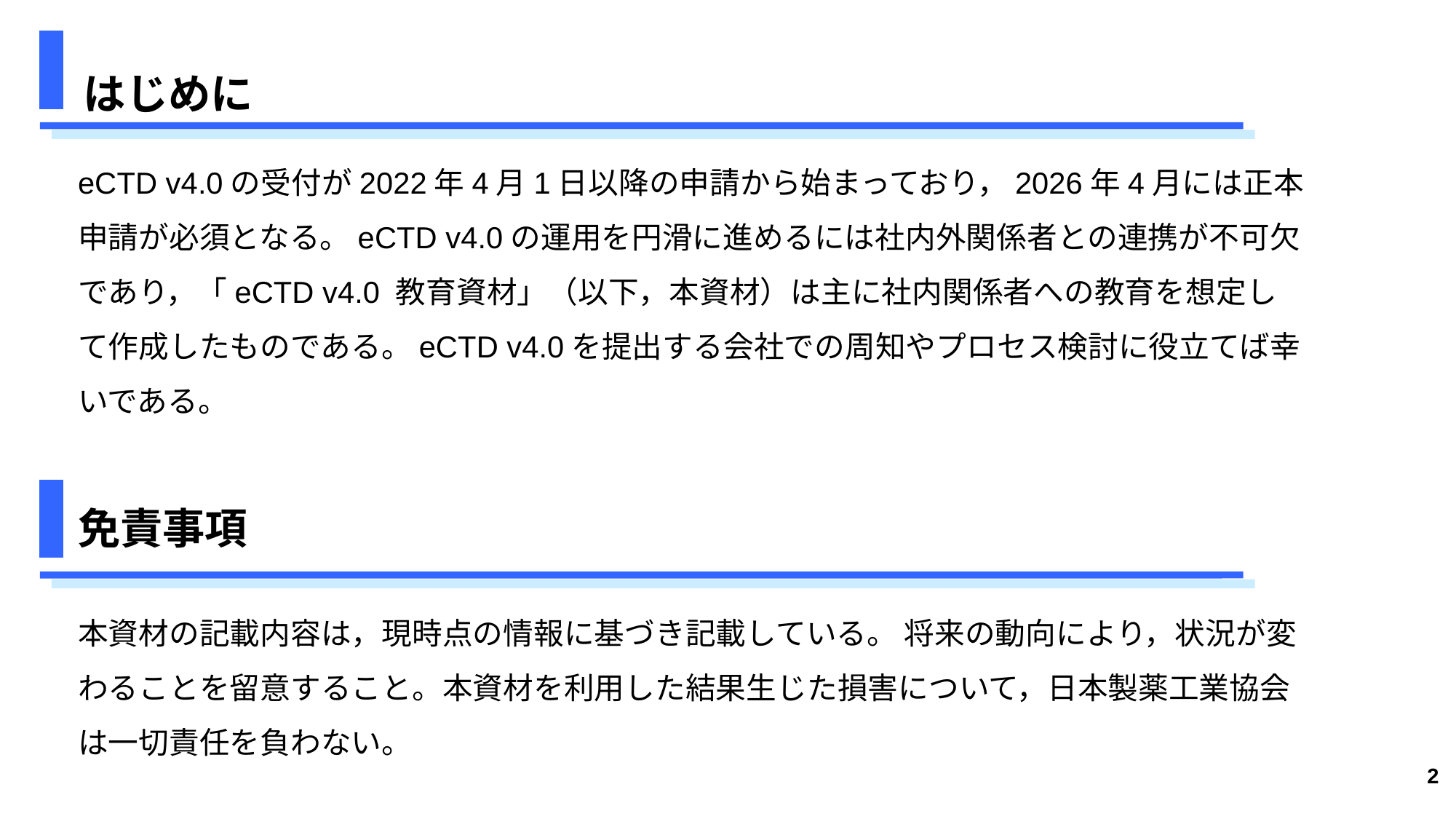

はじめに
eCTD v4.0の受付が2022年4月1日以降の申請から始まっており，2026年4月には正本申請が必須となる。eCTD v4.0の運用を円滑に進めるには社内外関係者との連携が不可欠であり，「eCTD v4.0 教育資材」（以下，本資材）は主に社内関係者への教育を想定して作成したものである。eCTD v4.0を提出する会社での周知やプロセス検討に役立てば幸いである。

本資材の記載内容は，現時点の情報に基づき記載している。 将来の動向により，状況が変わることを留意すること。本資材を利用した結果生じた損害について，日本製薬工業協会は一切責任を負わない。

# 免責事項

2